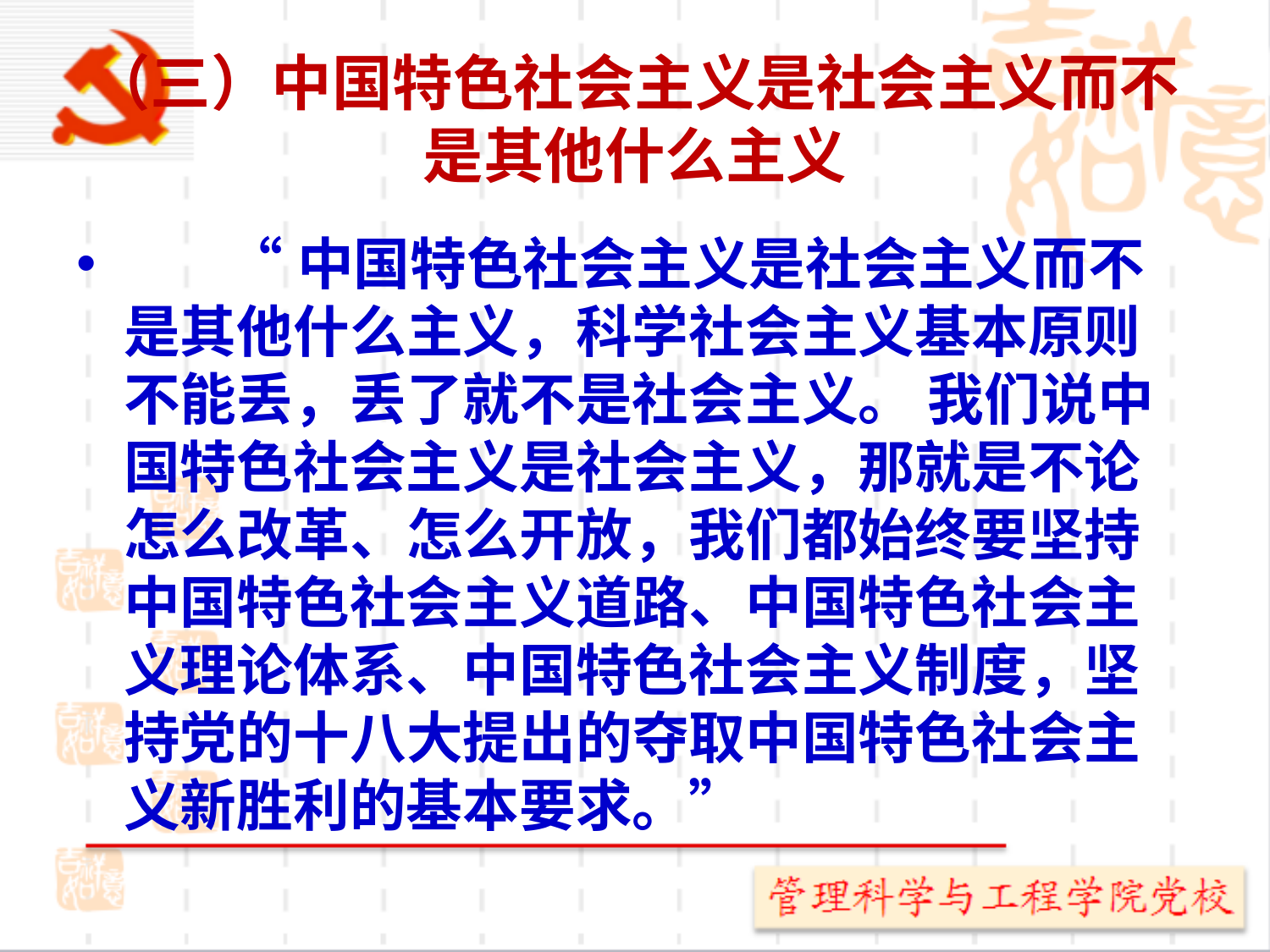

# （三）中国特色社会主义是社会主义而不是其他什么主义
        “中国特色社会主义是社会主义而不是其他什么主义，科学社会主义基本原则不能丢，丢了就不是社会主义。 我们说中国特色社会主义是社会主义，那就是不论怎么改革、怎么开放，我们都始终要坚持中国特色社会主义道路、中国特色社会主义理论体系、中国特色社会主义制度，坚持党的十八大提出的夺取中国特色社会主义新胜利的基本要求。”